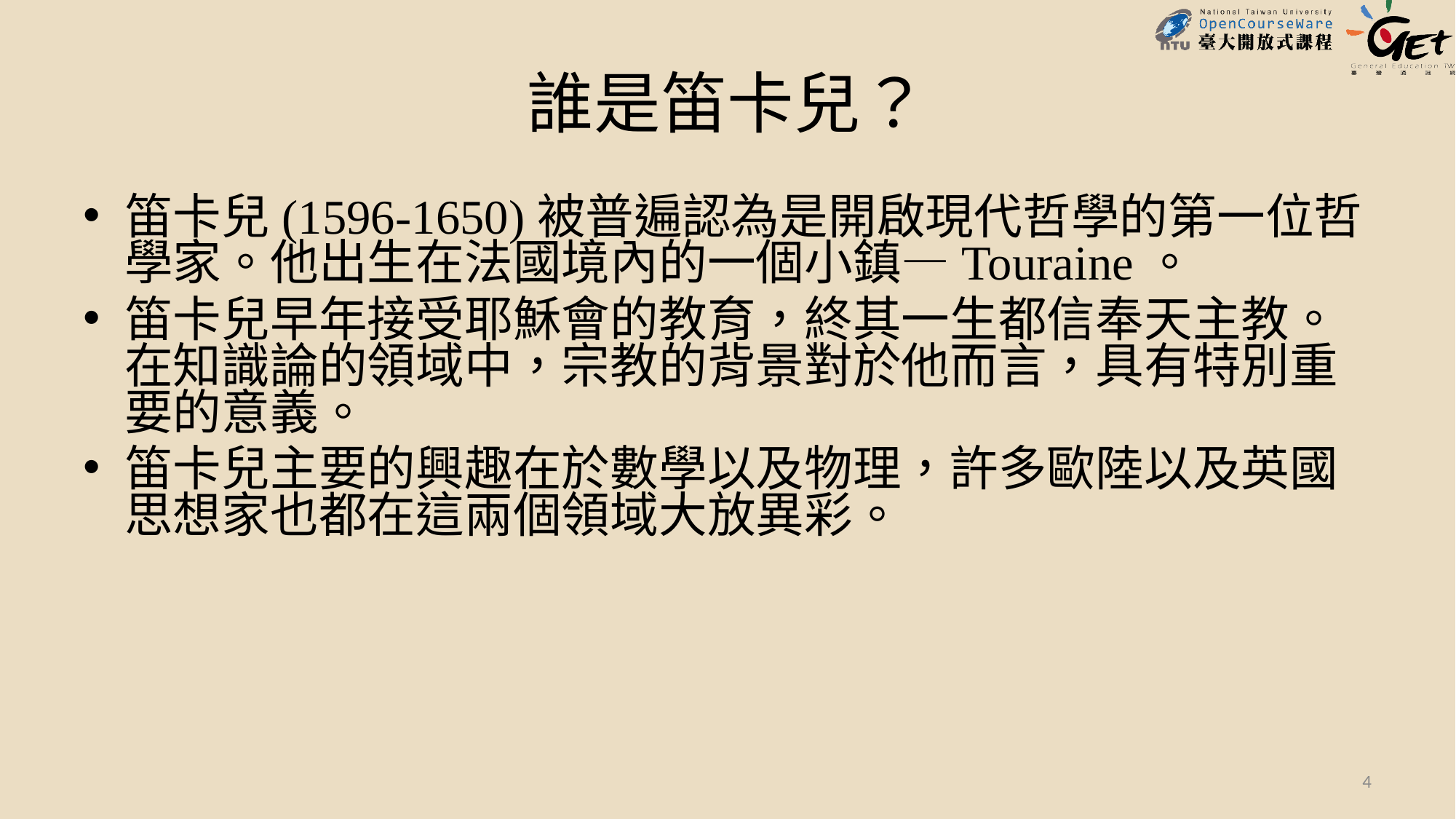

# 誰是笛卡兒？
笛卡兒(1596-1650)被普遍認為是開啟現代哲學的第一位哲學家。他出生在法國境內的一個小鎮—Touraine。
笛卡兒早年接受耶穌會的教育，終其一生都信奉天主教。在知識論的領域中，宗教的背景對於他而言，具有特別重要的意義。
笛卡兒主要的興趣在於數學以及物理，許多歐陸以及英國思想家也都在這兩個領域大放異彩。
4